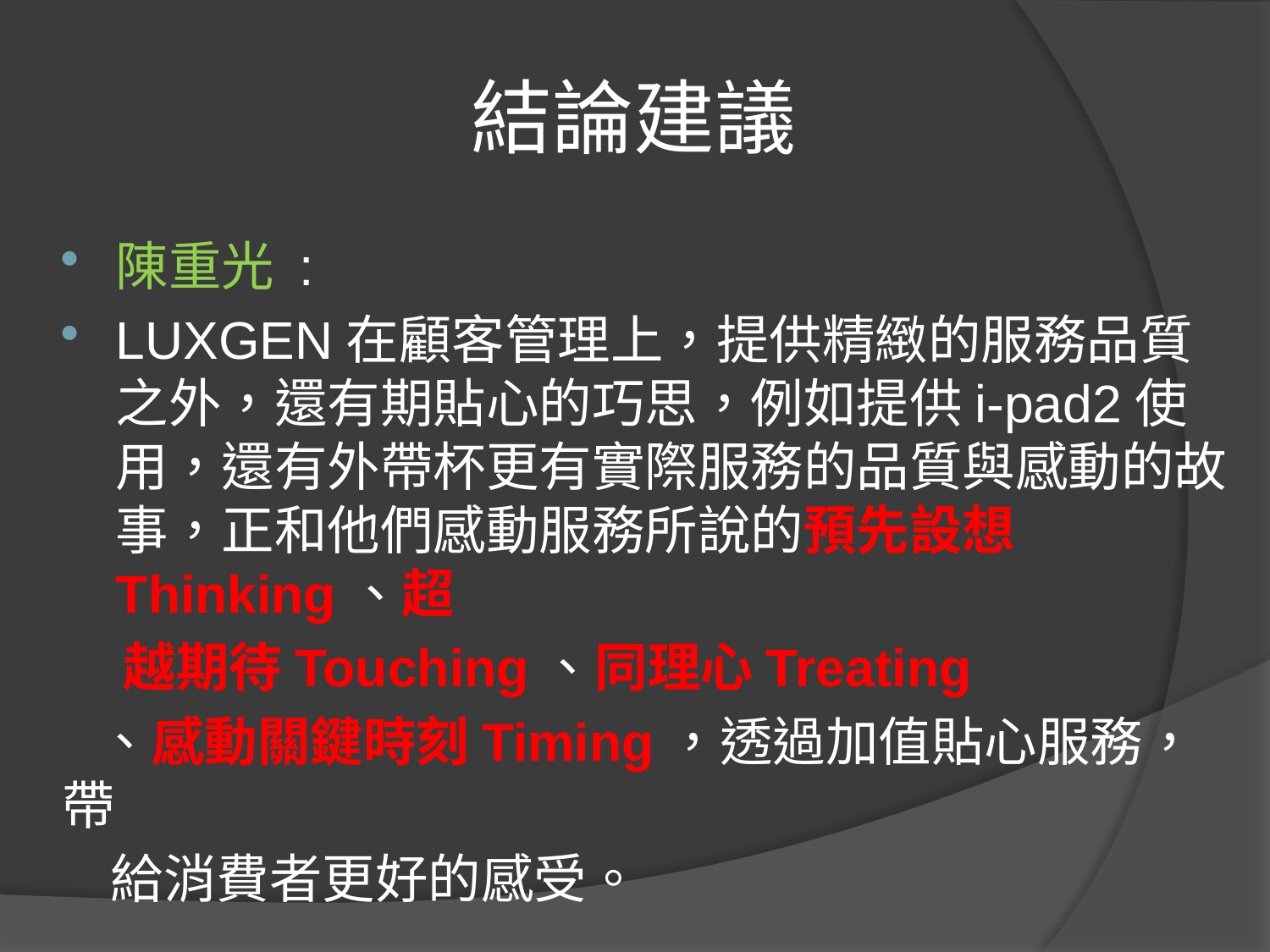

# 結論建議
陳重光 :
LUXGEN在顧客管理上，提供精緻的服務品質之外，還有期貼心的巧思，例如提供i-pad2使用，還有外帶杯更有實際服務的品質與感動的故事，正和他們感動服務所說的預先設想Thinking、超
    越期待Touching、同理心Treating
  、感動關鍵時刻Timing，透過加值貼心服務，帶
   給消費者更好的感受。